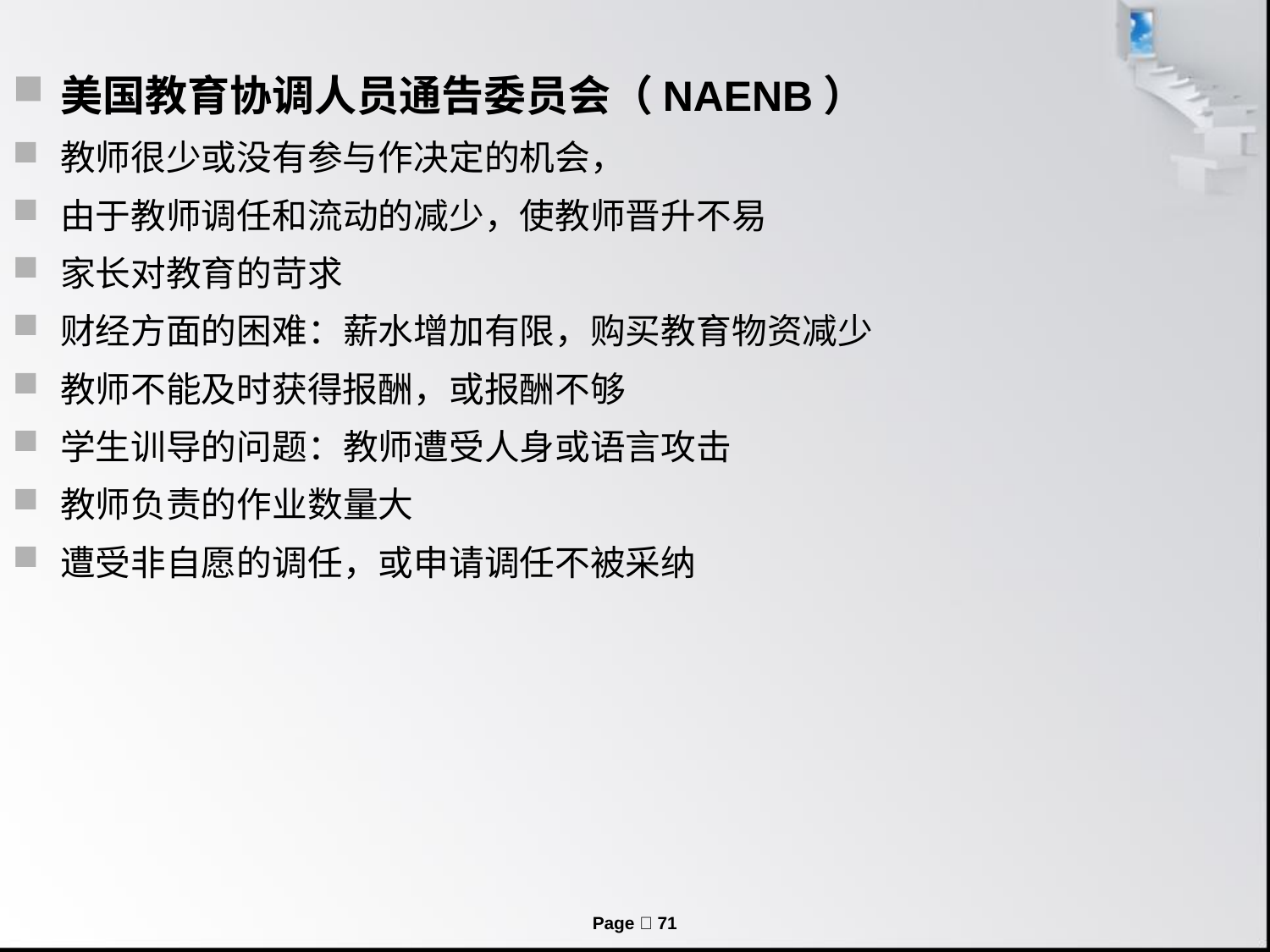

美国教育协调人员通告委员会（NAENB）
教师很少或没有参与作决定的机会，
由于教师调任和流动的减少，使教师晋升不易
家长对教育的苛求
财经方面的困难：薪水增加有限，购买教育物资减少
教师不能及时获得报酬，或报酬不够
学生训导的问题：教师遭受人身或语言攻击
教师负责的作业数量大
遭受非自愿的调任，或申请调任不被采纳